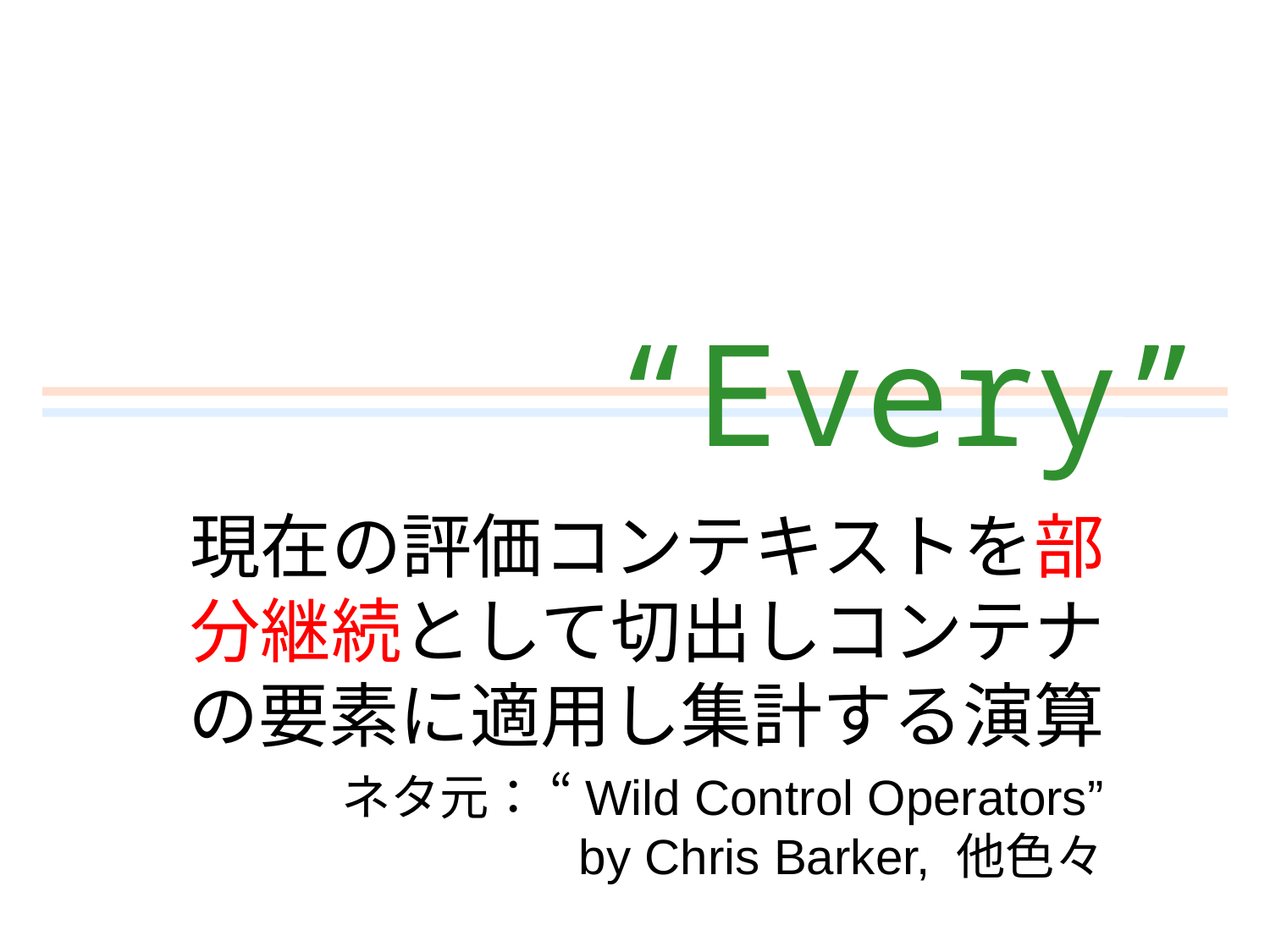

# “Every”
現在の評価コンテキストを部分継続として切出しコンテナの要素に適用し集計する演算
ネタ元： “Wild Control Operators”
by Chris Barker, 他色々